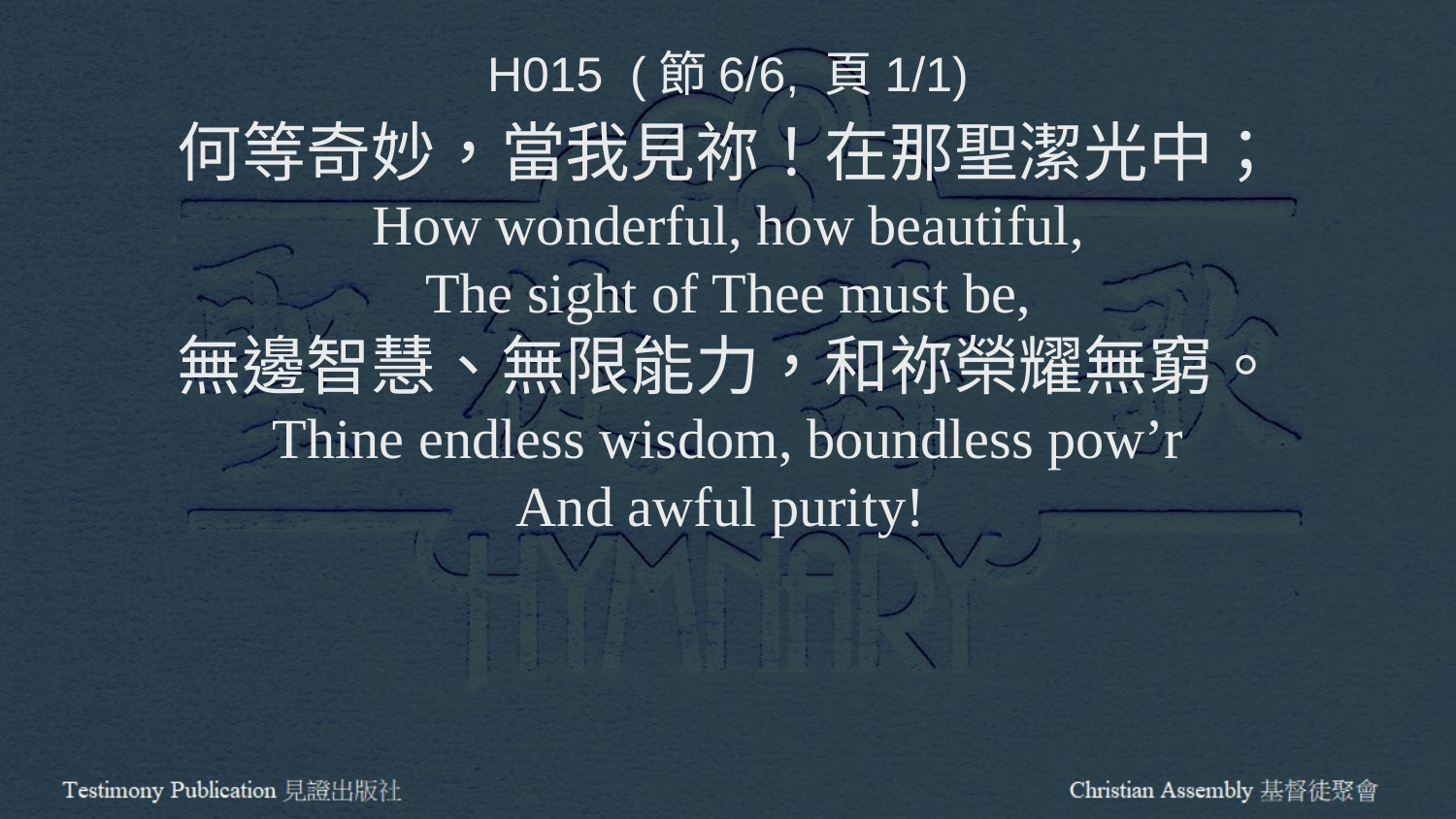

H015  (節6/6, 頁1/1)
何等奇妙，當我見祢！在那聖潔光中；
How wonderful, how beautiful,
The sight of Thee must be,
無邊智慧、無限能力，和祢榮耀無窮。
Thine endless wisdom, boundless pow’r
And awful purity!